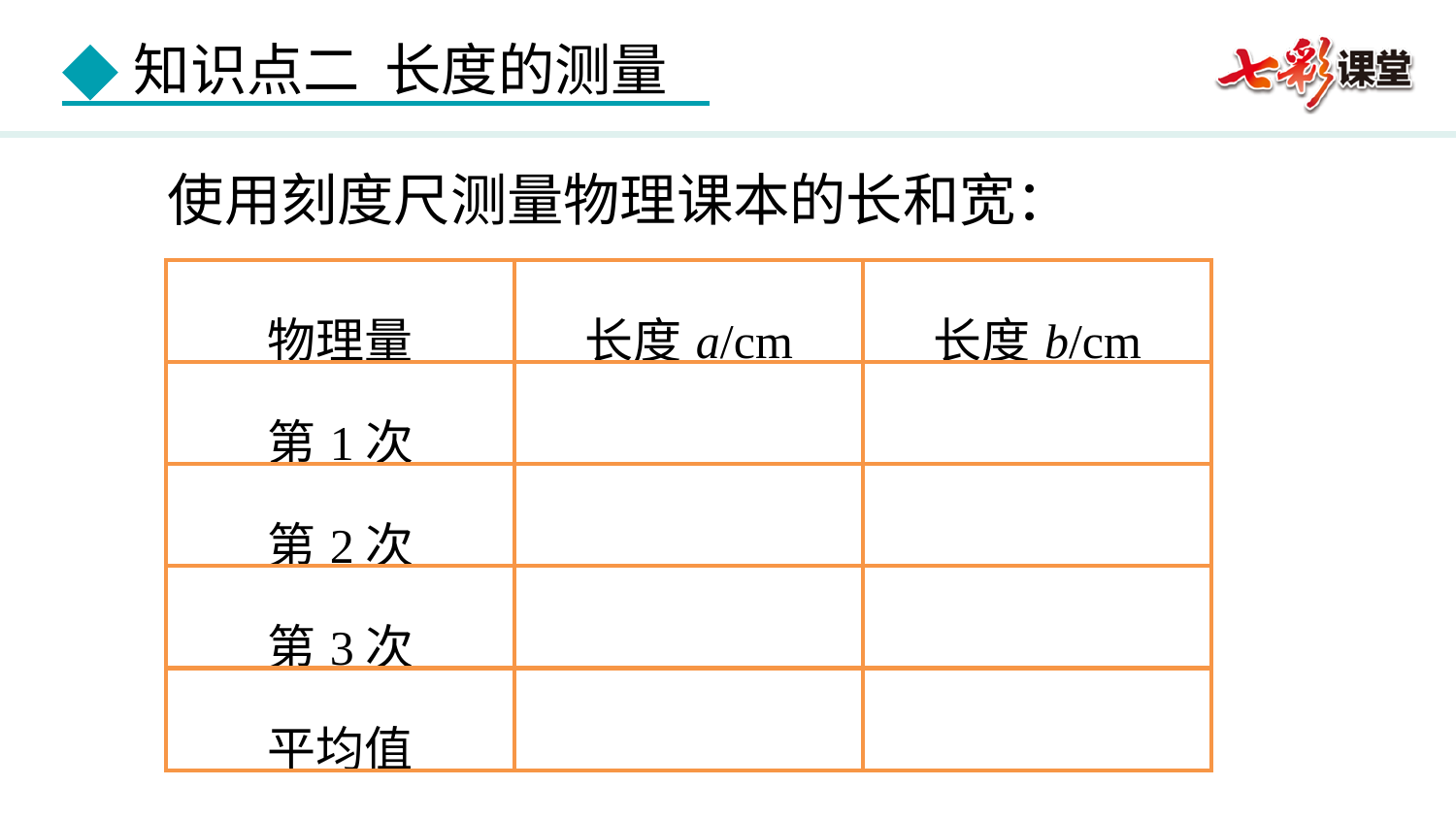

使用刻度尺测量物理课本的长和宽：
| 物理量 | 长度a/cm | 长度b/cm |
| --- | --- | --- |
| 第1次 |  |  |
| 第2次 |  |  |
| 第3次 |  |  |
| 平均值 |  |  |